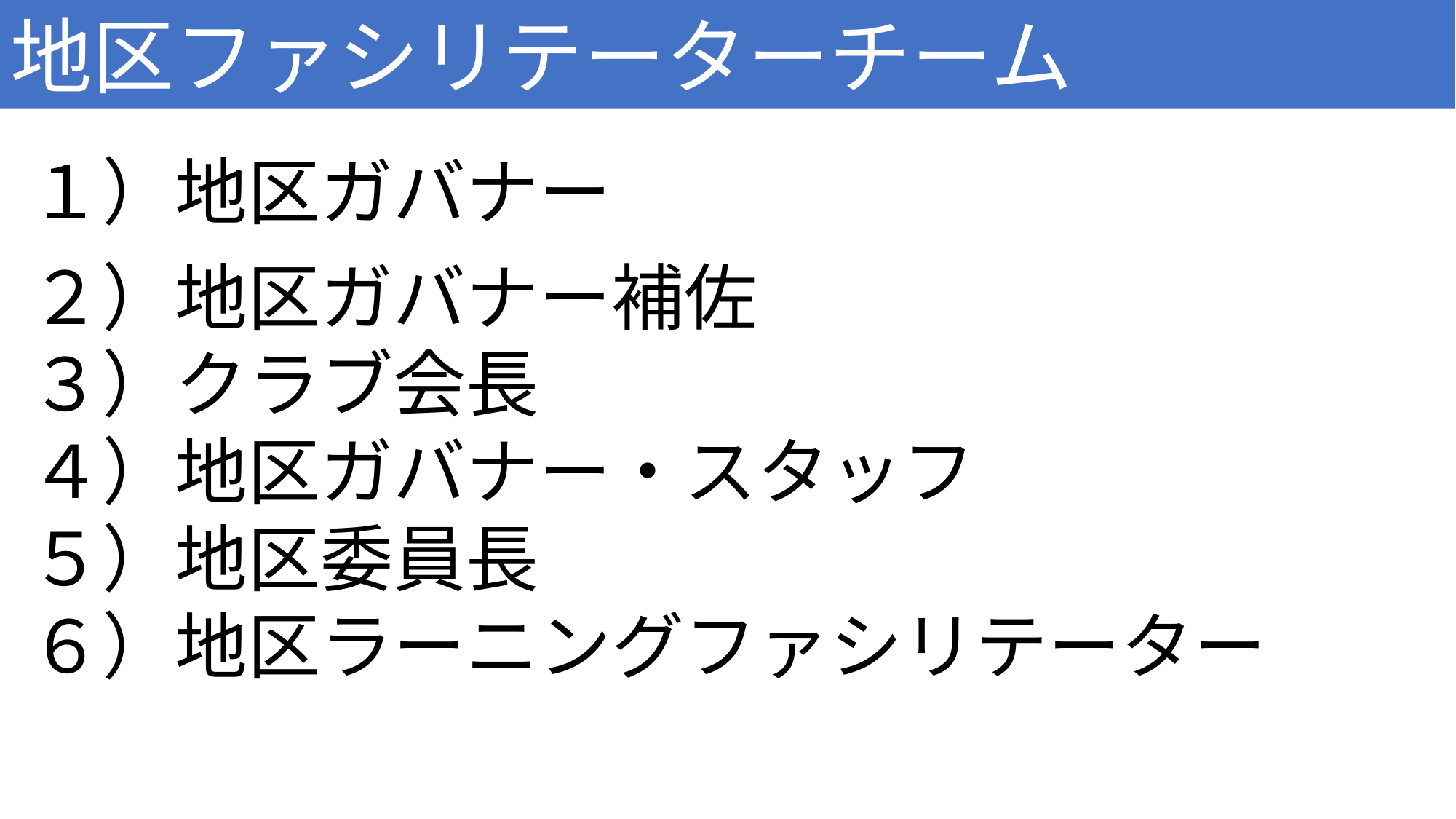

地区ファシリテーターチーム
１）地区ガバナー
２）地区ガバナー補佐
３）クラブ会長
４）地区ガバナー・スタッフ
５）地区委員長
６）地区ラーニングファシリテーター